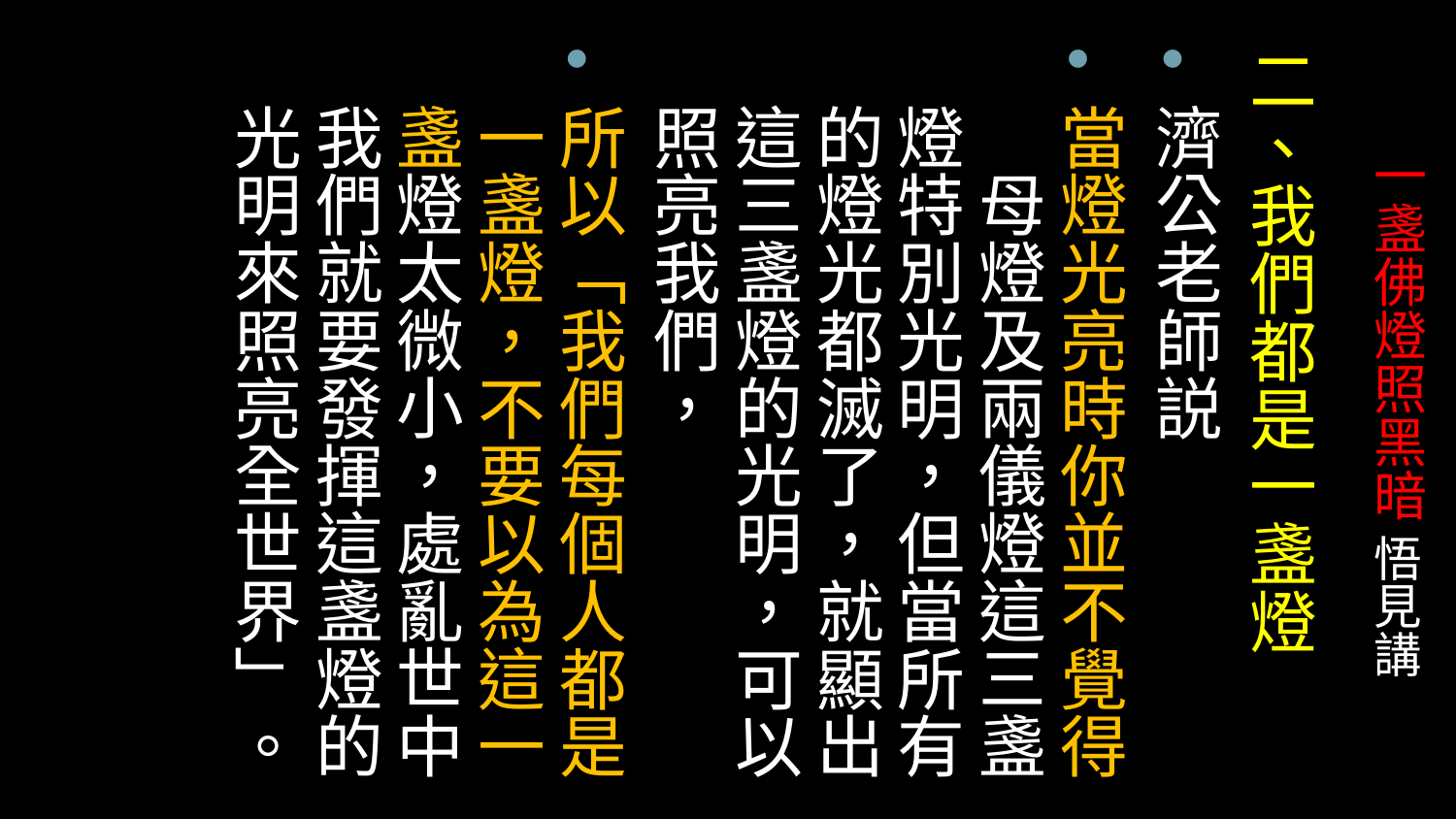

二、我們都是一盞燈
濟公老師説
當燈光亮時你並不覺得　母燈及兩儀燈這三盞燈特別光明，但當所有的燈光都滅了，就顯出這三盞燈的光明，可以照亮我們，
所以「我們每個人都是一盞燈，不要以為這一盞燈太微小，處亂世中我們就要發揮這盞燈的光明來照亮全世界」。

# 一盞佛燈照黑暗 悟見講